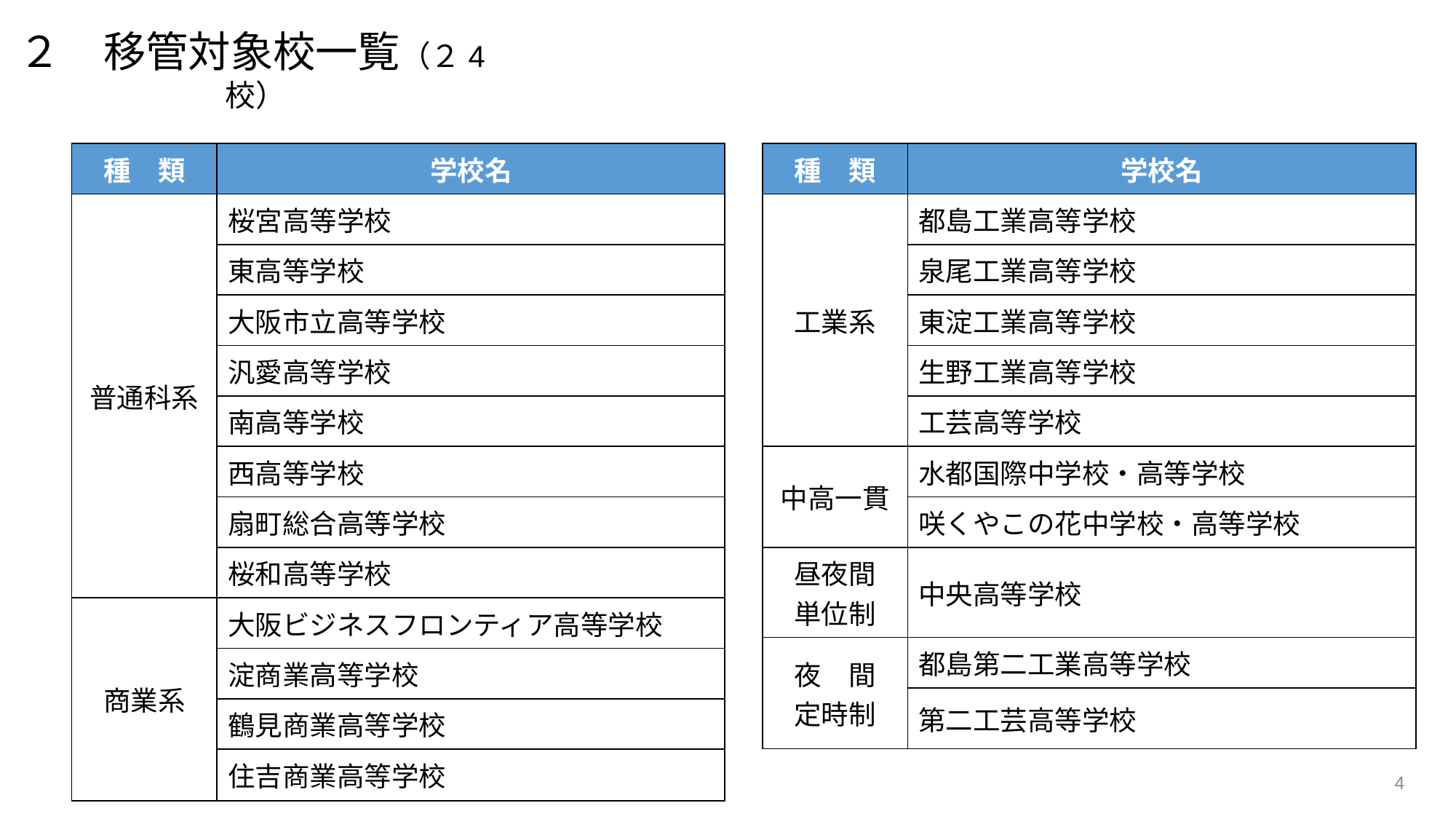

２　移管対象校一覧（２4校）
| 種　類 | 学校名 |
| --- | --- |
| 普通科系 | 桜宮高等学校 |
|  | 東高等学校 |
|  | 大阪市立高等学校 |
|  | 汎愛高等学校 |
|  | 南高等学校 |
|  | 西高等学校 |
|  | 扇町総合高等学校 |
|  | 桜和高等学校 |
| 商業系 | 大阪ビジネスフロンティア高等学校 |
|  | 淀商業高等学校 |
|  | 鶴見商業高等学校 |
|  | 住吉商業高等学校 |
| 種　類 | 学校名 |
| --- | --- |
| 工業系 | 都島工業高等学校 |
|  | 泉尾工業高等学校 |
|  | 東淀工業高等学校 |
|  | 生野工業高等学校 |
|  | 工芸高等学校 |
| 中高一貫 | 水都国際中学校・高等学校 |
|  | 咲くやこの花中学校・高等学校 |
| 昼夜間 単位制 | 中央高等学校 |
| 夜　間 定時制 | 都島第二工業高等学校 |
|  | 第二工芸高等学校 |
4